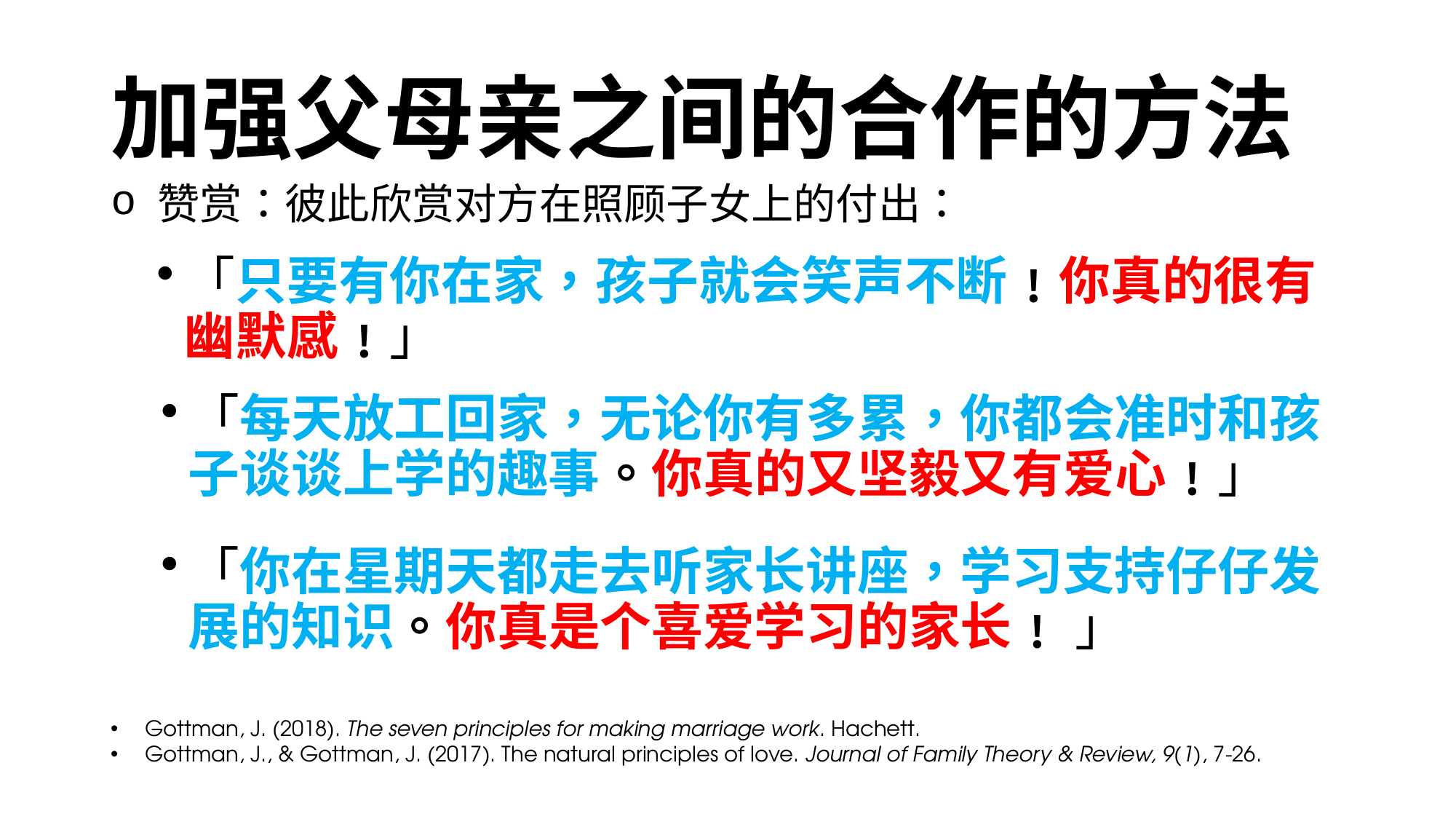

# 加强父母亲之间的合作的方法
 赞赏：彼此欣赏对方在照顾子女上的付出：
「只要有你在家，孩子就会笑声不断﹗你真的很有幽默感﹗」
「每天放工回家，无论你有多累，你都会准时和孩子谈谈上学的趣事。你真的又坚毅又有爱心﹗」
「你在星期天都走去听家长讲座，学习支持仔仔发展的知识。你真是个喜爱学习的家长﹗ 」
Gottman, J. (2018). The seven principles for making marriage work. Hachett.
Gottman, J., & Gottman, J. (2017). The natural principles of love. Journal of Family Theory & Review, 9(1), 7-26.